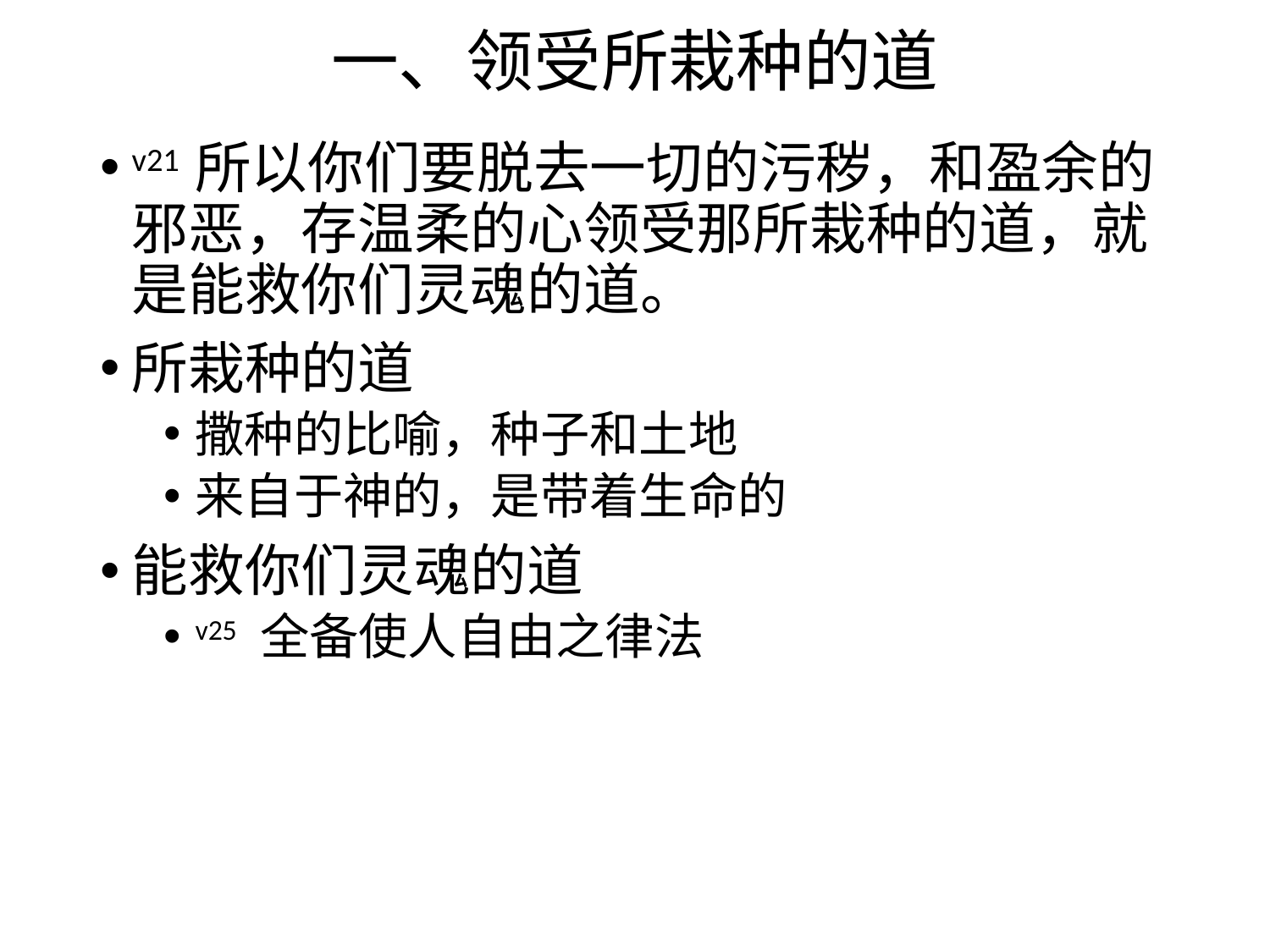

# 一、领受所栽种的道
v21 所以你们要脱去一切的污秽，和盈余的邪恶，存温柔的心领受那所栽种的道，就是能救你们灵魂的道。
所栽种的道
撒种的比喻，种子和土地
来自于神的，是带着生命的
能救你们灵魂的道
v25 全备使人自由之律法